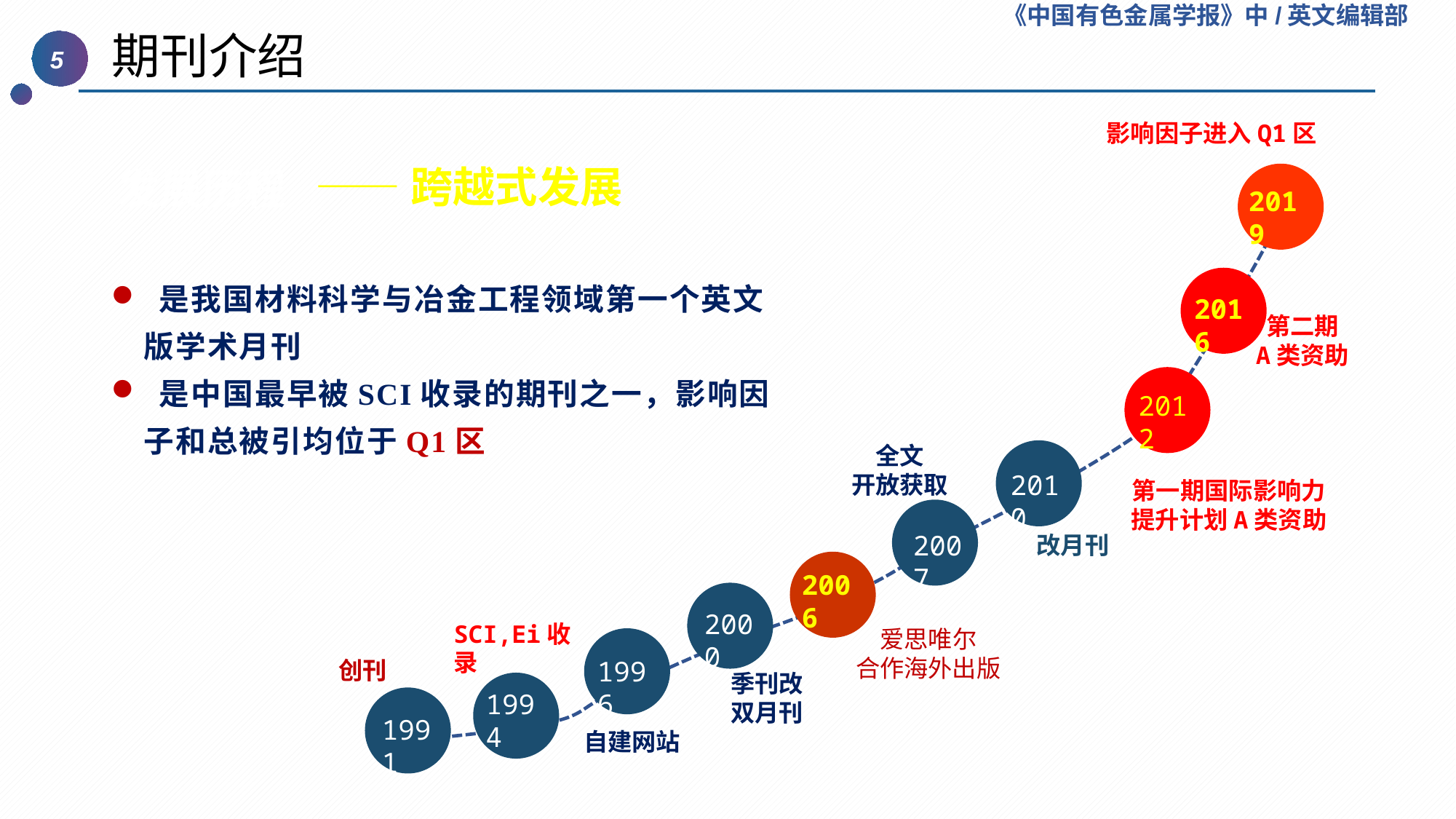

《中国有色金属学报》中/英文编辑部

      期刊介绍

5

影响因子进入Q1区

2019

2016
第二期
A类资助

2012
全文
开放获取

2010
第一期国际影响力提升计划A类资助

2007
改月刊

2006

2000
SCI,Ei收录
爱思唯尔
合作海外出版

1996
创刊
季刊改
双月刊

1994

1991
自建网站
发展历程
——跨越式发展
 是我国材料科学与冶金工程领域第一个英文版学术月刊
 是中国最早被SCI收录的期刊之一，影响因子和总被引均位于Q1区